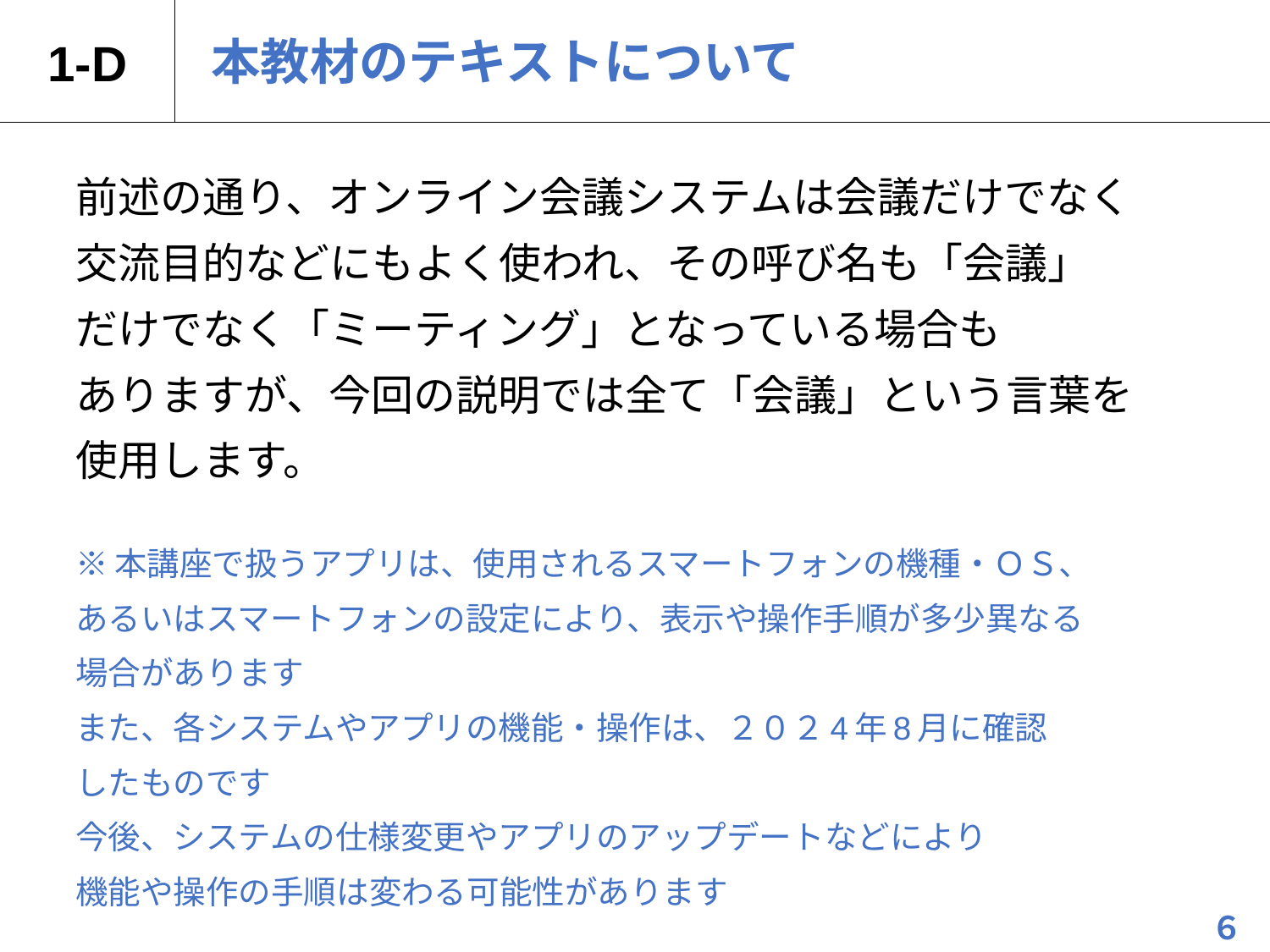

# 1-D
本教材のテキストについて
前述の通り、オンライン会議システムは会議だけでなく
交流目的などにもよく使われ、その呼び名も「会議」
だけでなく「ミーティング」となっている場合も
ありますが、今回の説明では全て「会議」という言葉を
使用します。

※本講座で扱うアプリは、使用されるスマートフォンの機種・ＯＳ、
あるいはスマートフォンの設定により、表示や操作手順が多少異なる
場合があります
また、各システムやアプリの機能・操作は、２０２4年8月に確認
したものです
今後、システムの仕様変更やアプリのアップデートなどにより
機能や操作の手順は変わる可能性があります
６